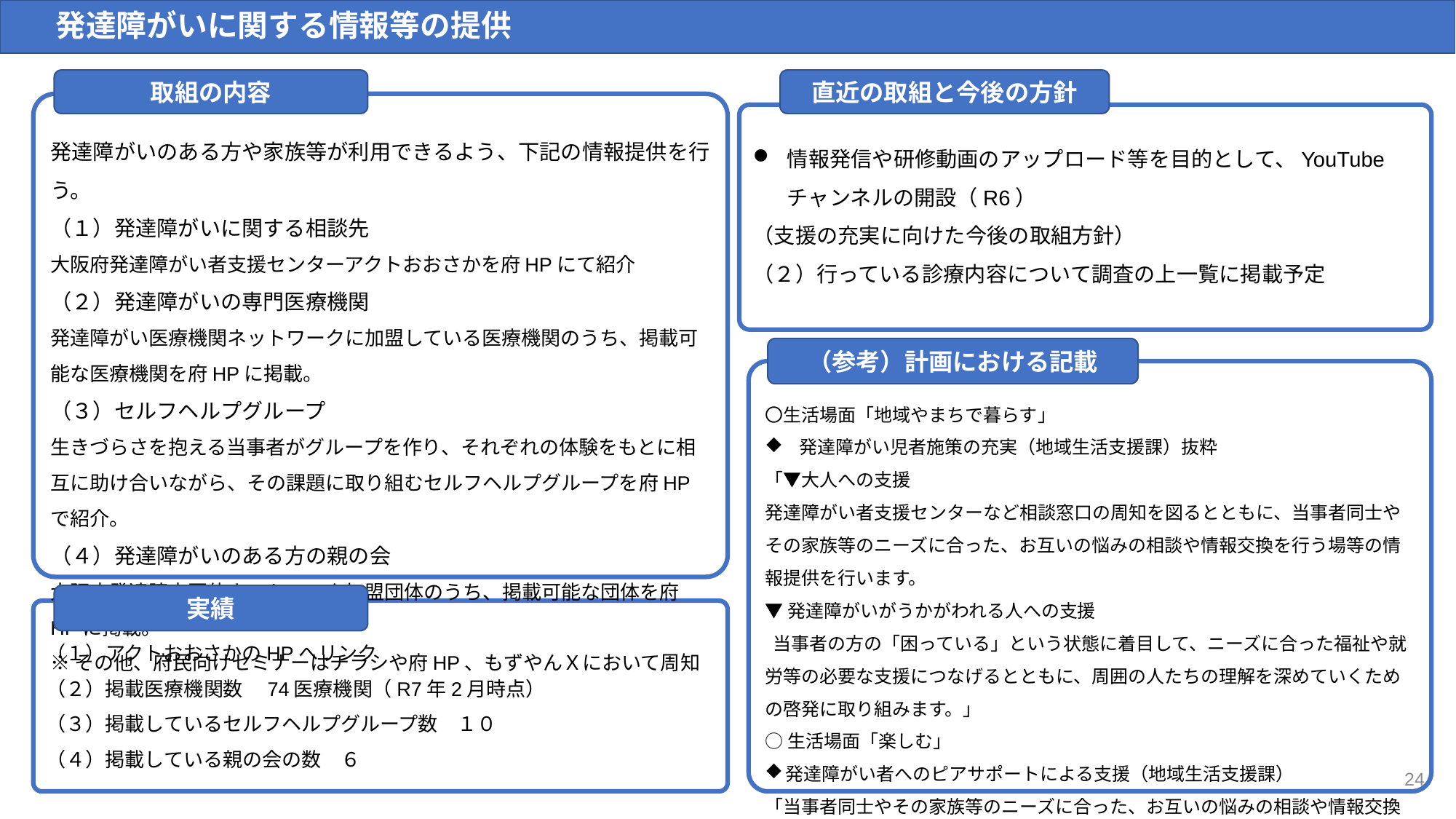

発達障がいに関する情報等の提供
取組の内容
直近の取組と今後の方針
発達障がいのある方や家族等が利用できるよう、下記の情報提供を行う。
（１）発達障がいに関する相談先
大阪府発達障がい者支援センターアクトおおさかを府HPにて紹介
（２）発達障がいの専門医療機関
発達障がい医療機関ネットワークに加盟している医療機関のうち、掲載可能な医療機関を府HPに掲載。
（３）セルフヘルプグループ
生きづらさを抱える当事者がグループを作り、それぞれの体験をもとに相互に助け合いながら、その課題に取り組むセルフヘルプグループを府HPで紹介。
（４）発達障がいのある方の親の会
大阪府発達障害団体ネットワーク加盟団体のうち、掲載可能な団体を府HPに掲載。
※その他、府民向けセミナーはチラシや府HP、もずやんＸにおいて周知
情報発信や研修動画のアップロード等を目的として、YouTubeチャンネルの開設（R6）
（支援の充実に向けた今後の取組方針）
（２）行っている診療内容について調査の上一覧に掲載予定
（参考）計画における記載
〇生活場面「地域やまちで暮らす」
発達障がい児者施策の充実（地域生活支援課）抜粋
「▼大人への支援
発達障がい者支援センターなど相談窓口の周知を図るとともに、当事者同士やその家族等のニーズに合った、お互いの悩みの相談や情報交換を行う場等の情報提供を行います。
▼発達障がいがうかがわれる人への支援
 当事者の方の「困っている」という状態に着目して、ニーズに合った福祉や就労等の必要な支援につなげるとともに、周囲の人たちの理解を深めていくための啓発に取り組みます。」
○生活場面「楽しむ」
発達障がい者へのピアサポートによる支援（地域生活支援課）
「当事者同士やその家族等のニーズに合った、お互いの悩みの相談や情報交換を行う場等の情報提供を行います」
実績
（１）アクトおおさかのHPへリンク
（２）掲載医療機関数　74医療機関（R7年2月時点）
（３）掲載しているセルフヘルプグループ数　１０
（４）掲載している親の会の数　６
24